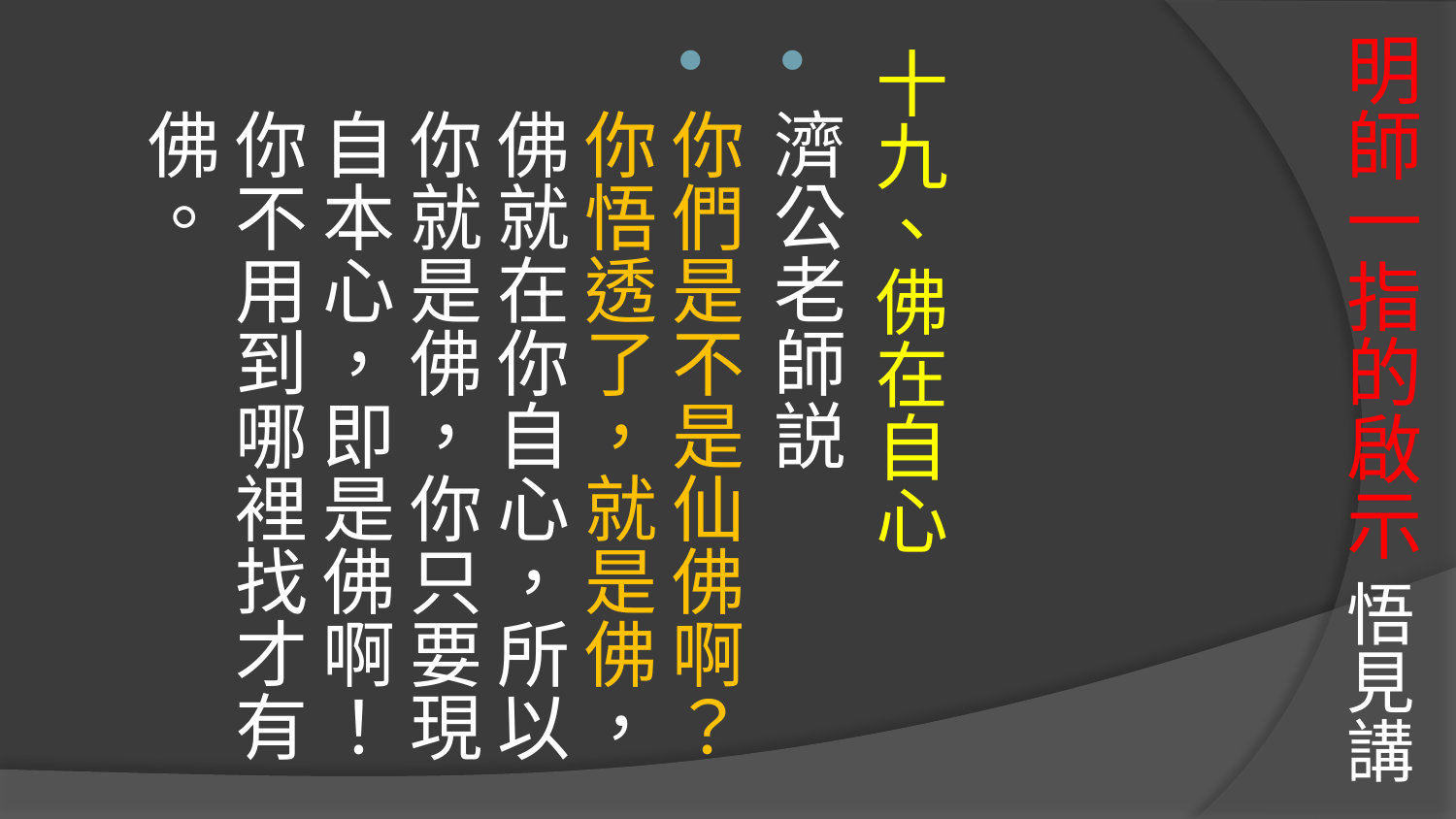

# 明師一指的啟示 悟見講
十九、佛在自心
濟公老師説
你們是不是仙佛啊？你悟透了，就是佛，佛就在你自心，所以你就是佛，你只要現自本心，即是佛啊！你不用到哪裡找才有佛。